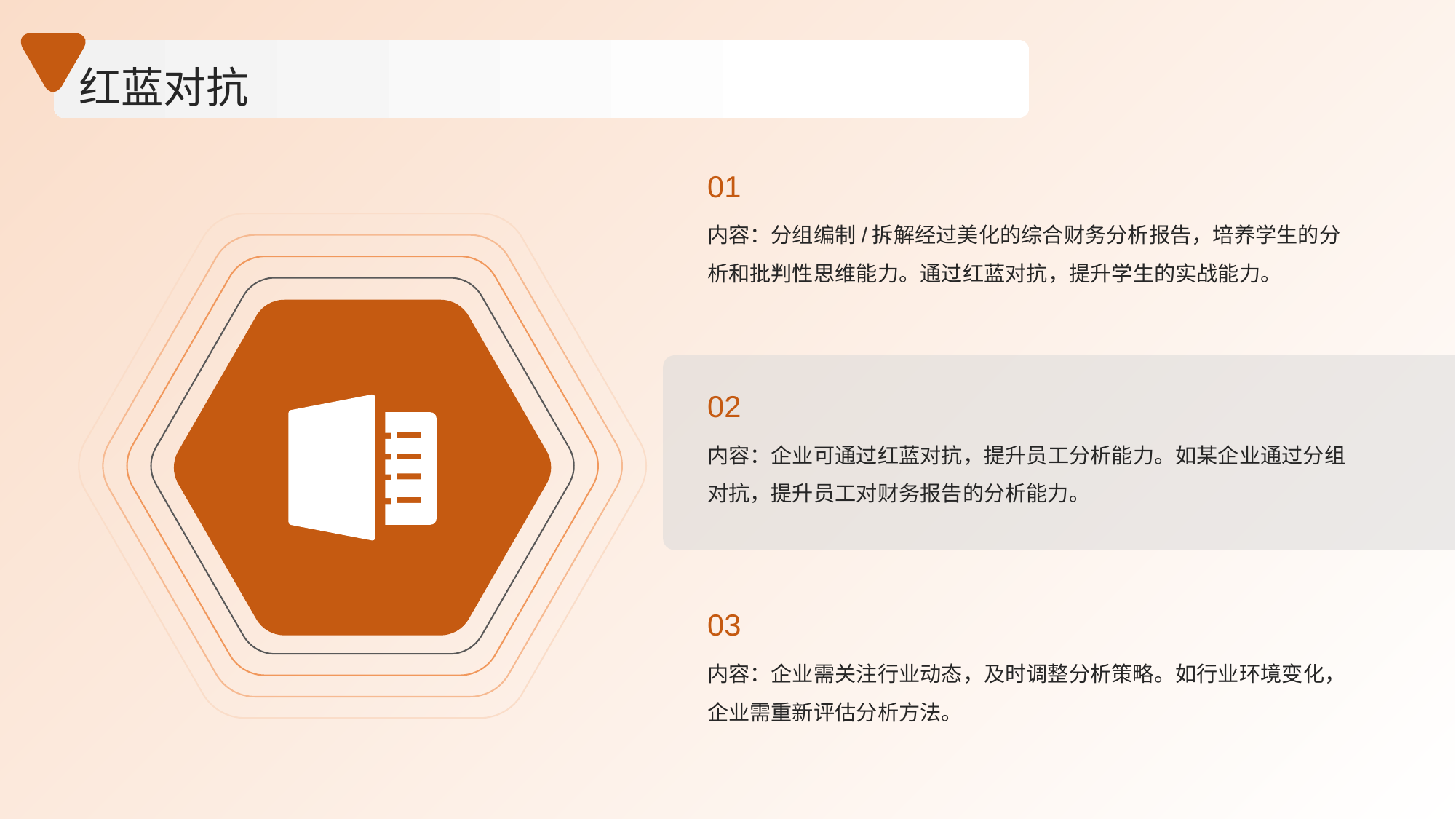

红蓝对抗
01
内容：分组编制/拆解经过美化的综合财务分析报告，培养学生的分析和批判性思维能力。通过红蓝对抗，提升学生的实战能力。

02

内容：企业可通过红蓝对抗，提升员工分析能力。如某企业通过分组对抗，提升员工对财务报告的分析能力。
03
内容：企业需关注行业动态，及时调整分析策略。如行业环境变化，企业需重新评估分析方法。